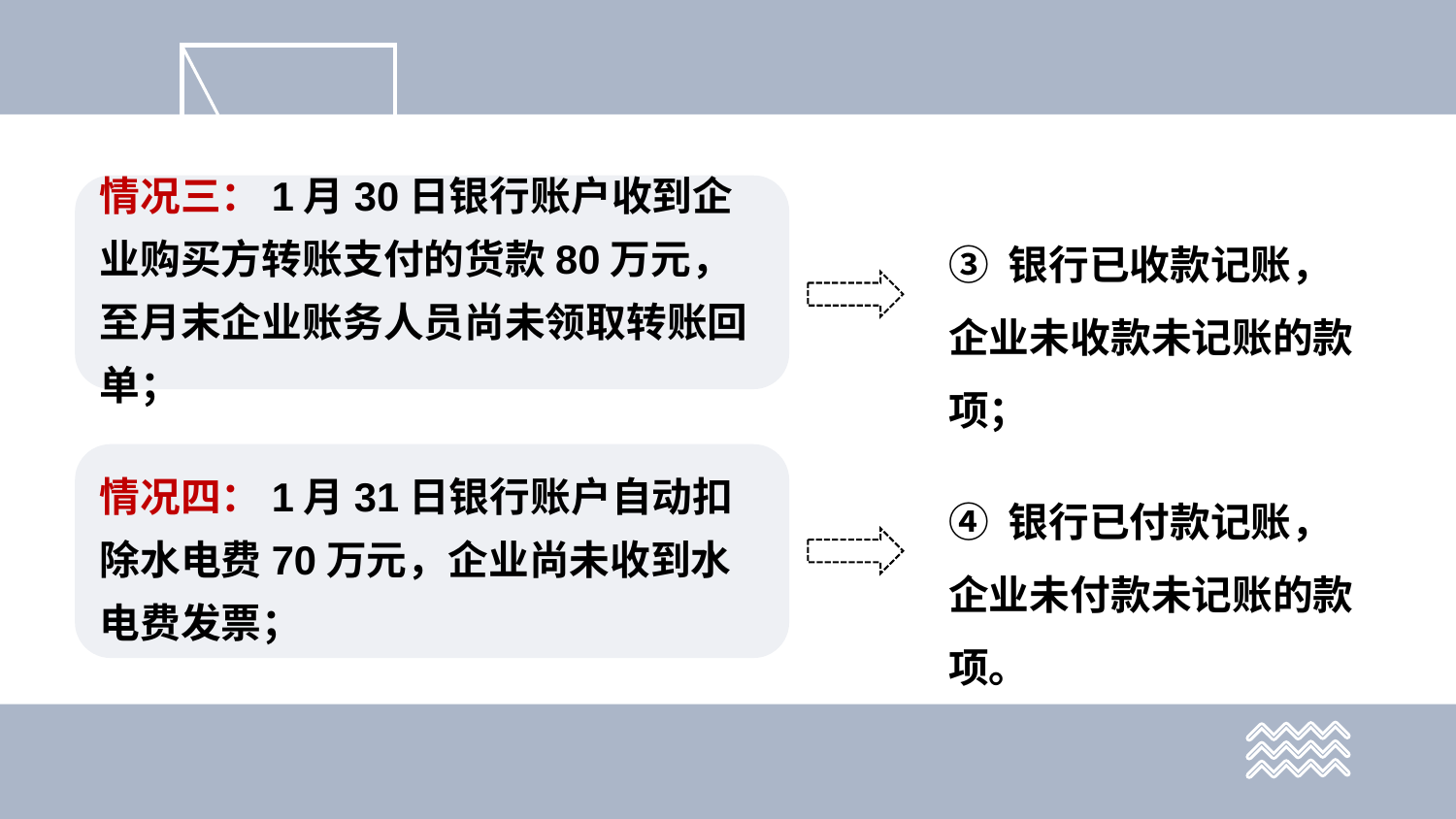

情况三：1月30日银行账户收到企业购买方转账支付的货款80万元，至月末企业账务人员尚未领取转账回单；
③ 银行已收款记账，企业未收款未记账的款项；

情况四：1月31日银行账户自动扣除水电费70万元，企业尚未收到水电费发票；
④ 银行已付款记账，企业未付款未记账的款项。